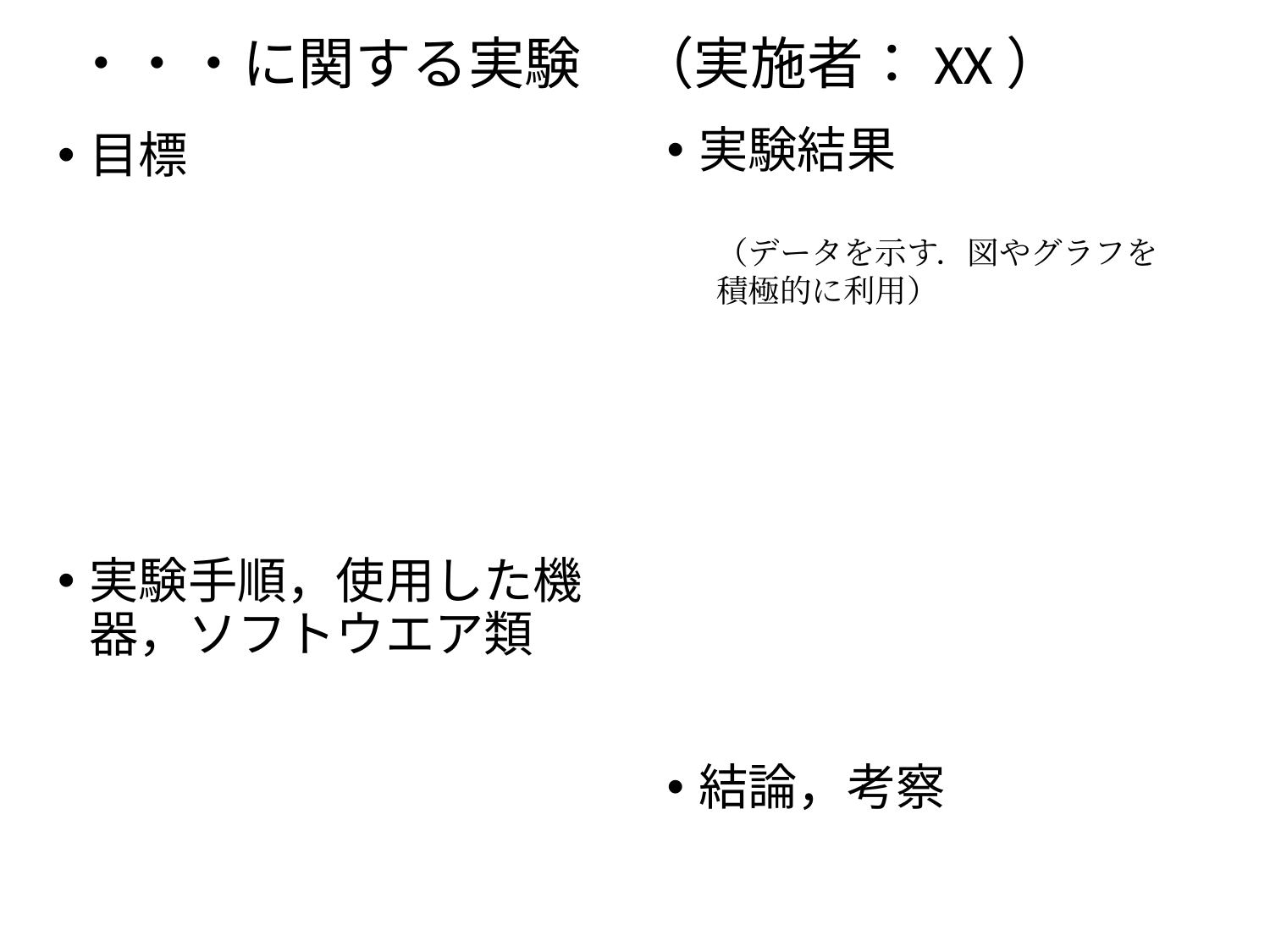

# ・・・に関する実験　（実施者：XX）
実験結果

結論，考察
目標

実験手順，使用した機器，ソフトウエア類

（データを示す．図やグラフを積極的に利用）